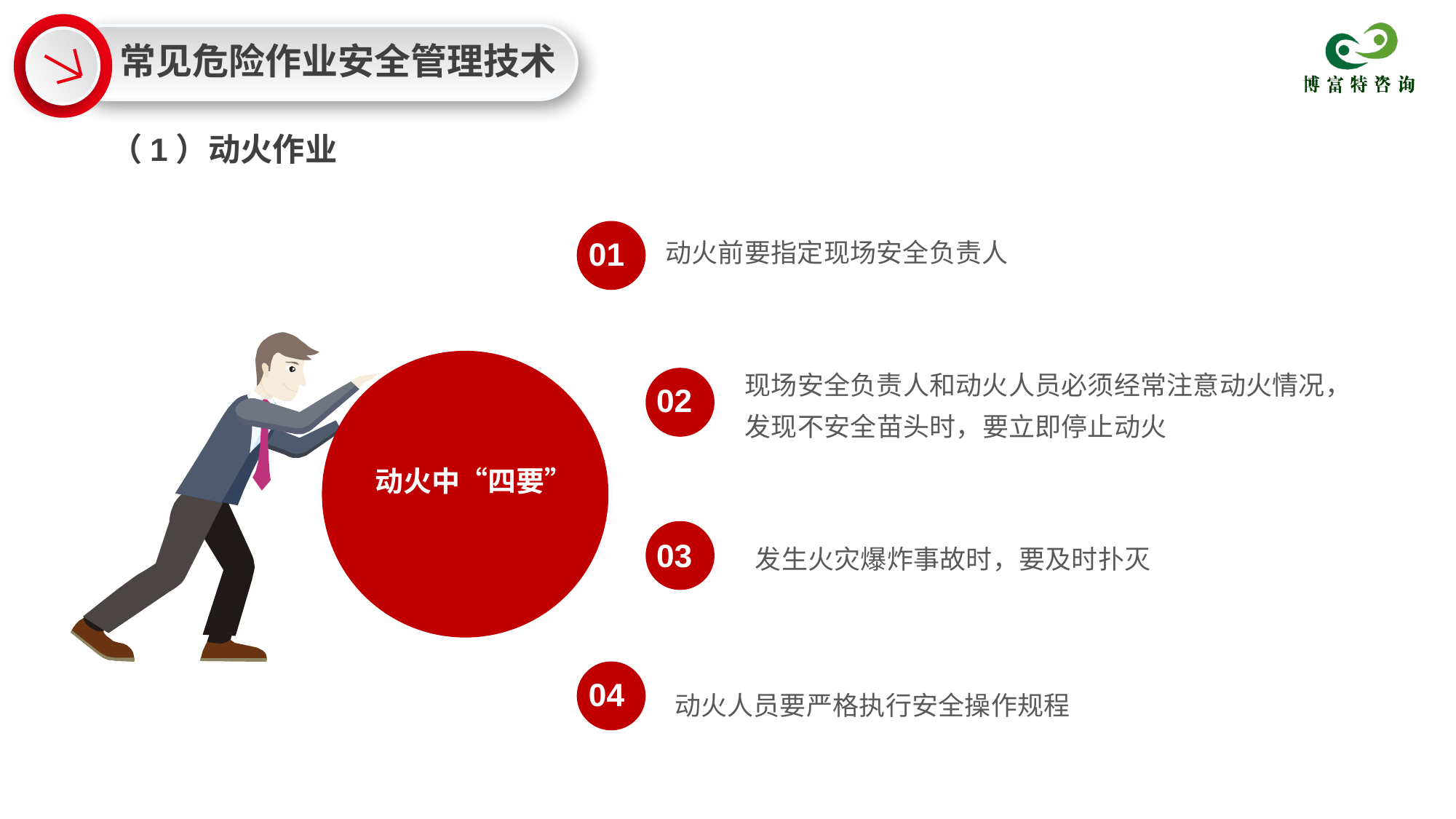

常见危险作业安全管理技术
（1）动火作业

动火前要指定现场安全负责人
01

现场安全负责人和动火人员必须经常注意动火情况，发现不安全苗头时，要立即停止动火

02
动火中“四要”

发生火灾爆炸事故时，要及时扑灭
03

04
动火人员要严格执行安全操作规程